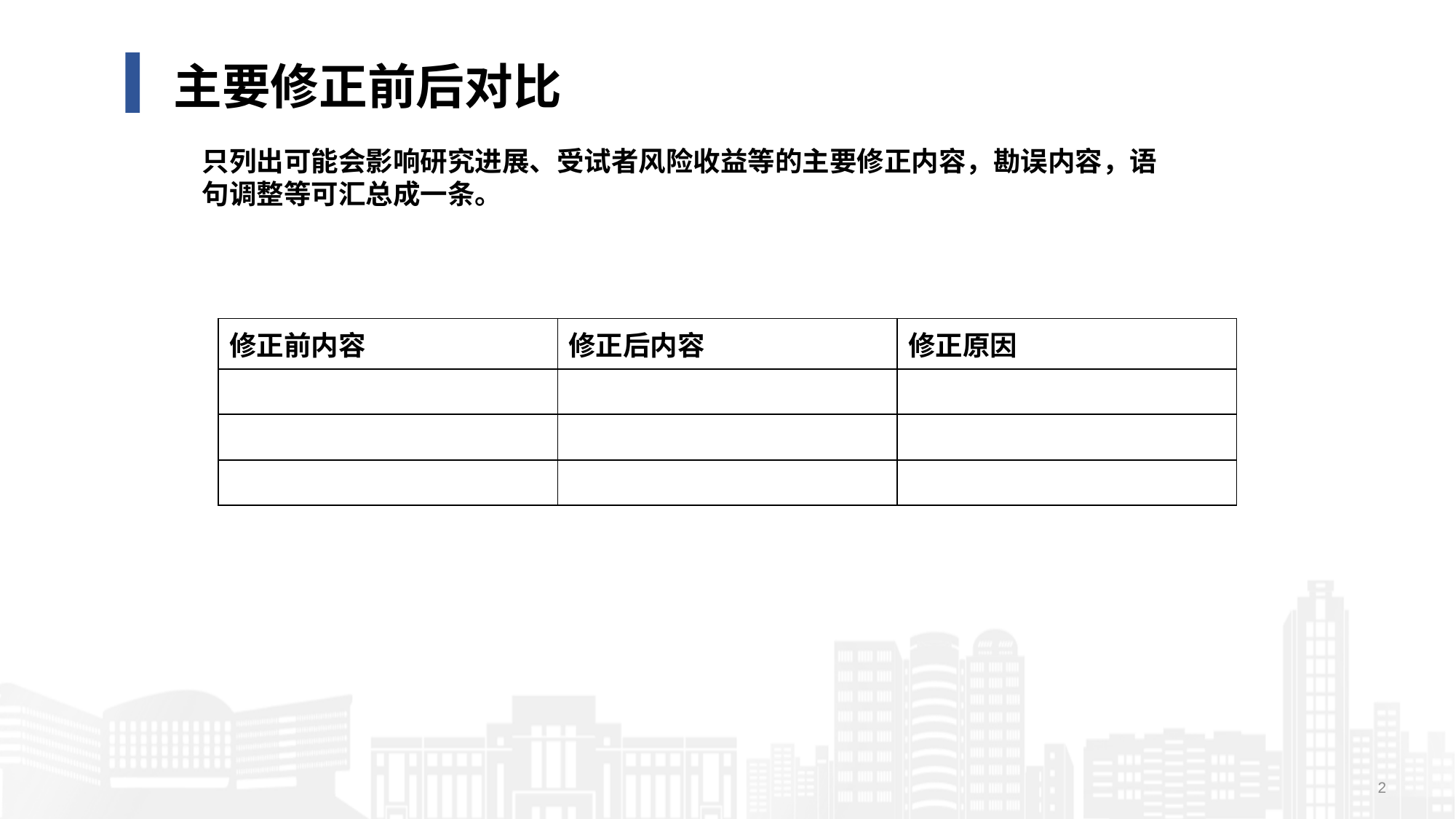

主要修正前后对比
只列出可能会影响研究进展、受试者风险收益等的主要修正内容，勘误内容，语句调整等可汇总成一条。
| 修正前内容 | 修正后内容 | 修正原因 |
| --- | --- | --- |
|  |  |  |
|  |  |  |
|  |  |  |